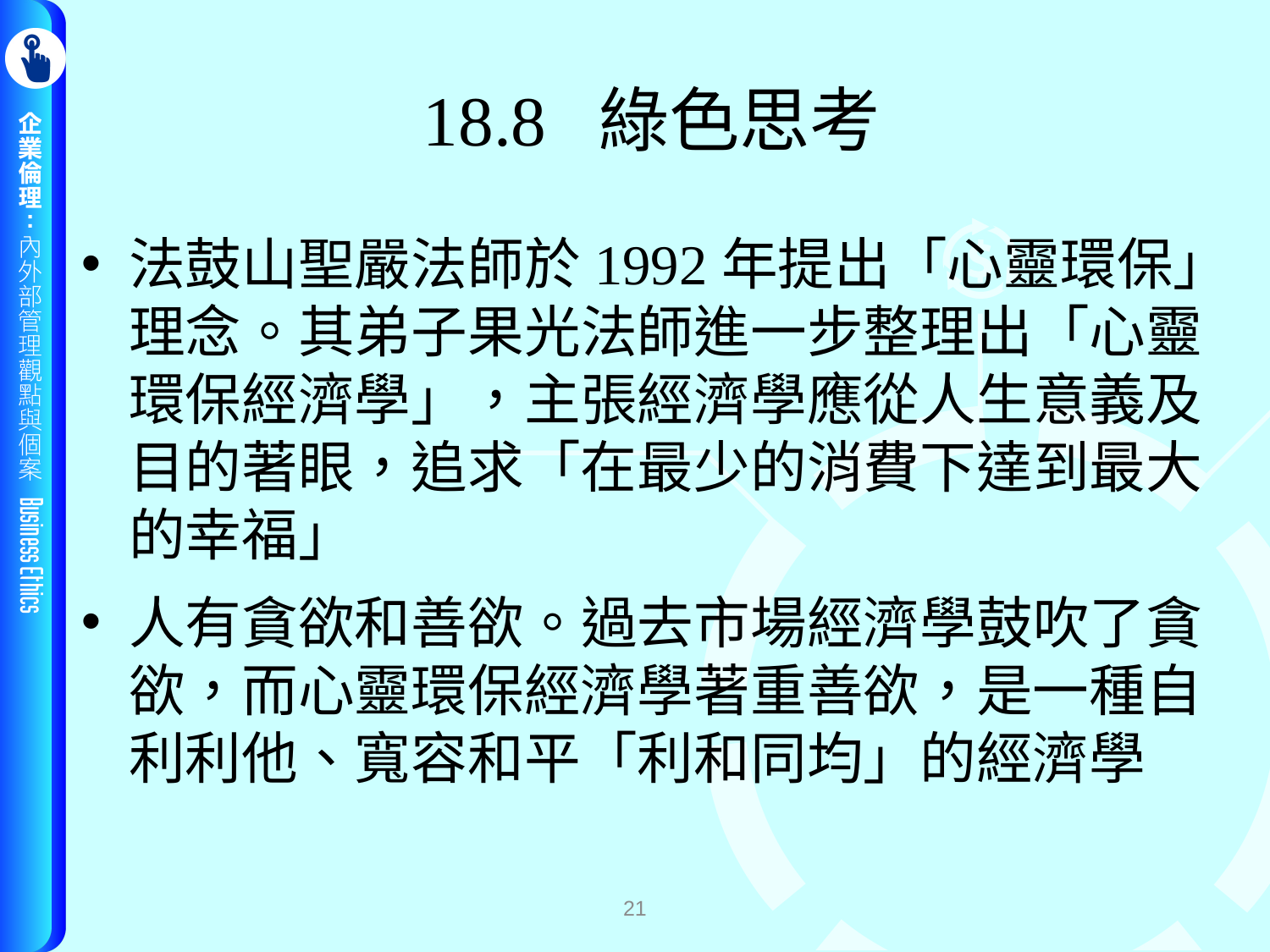

# 18.8  綠色思考
法鼓山聖嚴法師於1992年提出「心靈環保」理念。其弟子果光法師進一步整理出「心靈環保經濟學」，主張經濟學應從人生意義及目的著眼，追求「在最少的消費下達到最大的幸福」
人有貪欲和善欲。過去市場經濟學鼓吹了貪欲，而心靈環保經濟學著重善欲，是一種自利利他、寬容和平「利和同均」的經濟學
21